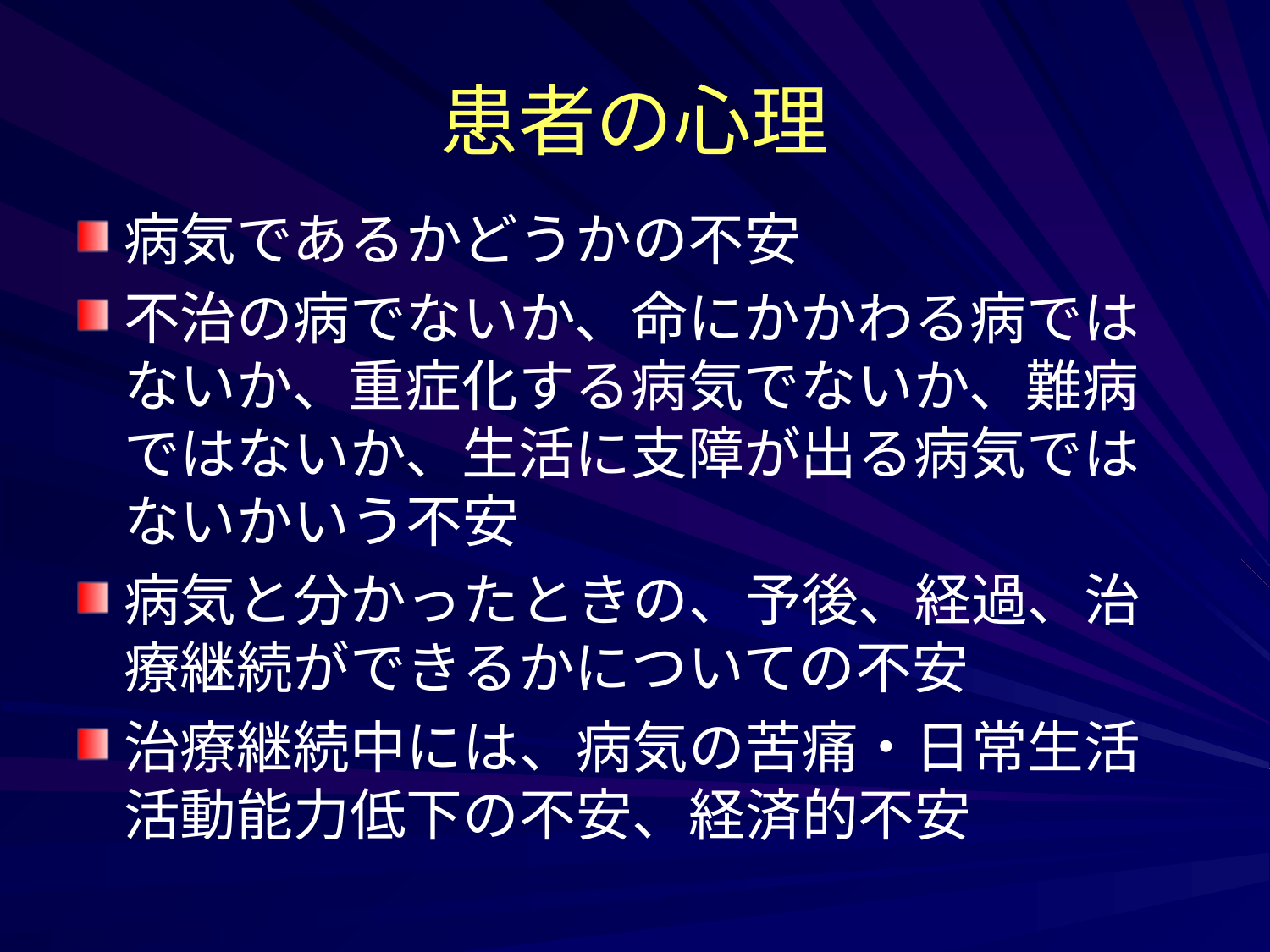

# 患者の心理
病気であるかどうかの不安
不治の病でないか、命にかかわる病ではないか、重症化する病気でないか、難病ではないか、生活に支障が出る病気ではないかいう不安
病気と分かったときの、予後、経過、治療継続ができるかについての不安
治療継続中には、病気の苦痛・日常生活活動能力低下の不安、経済的不安